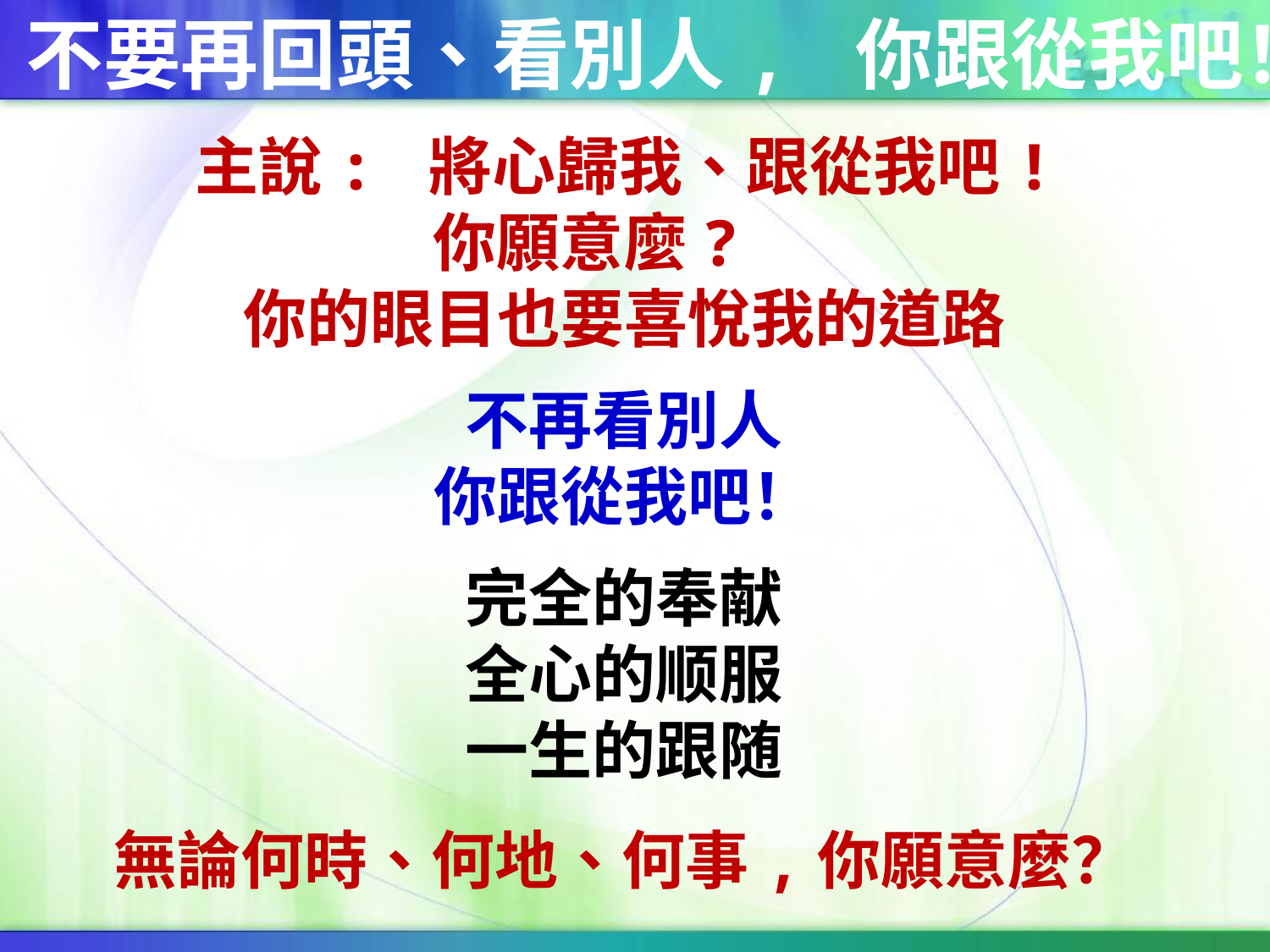

不要再回頭、看別人, 你跟從我吧！
!
主說: 將心歸我、跟從我吧!
你願意麼?
你的眼目也要喜悅我的道路

不再看別人
你跟從我吧！

完全的奉献
全心的顺服
一生的跟随

無論何時、何地、何事,你願意麼？